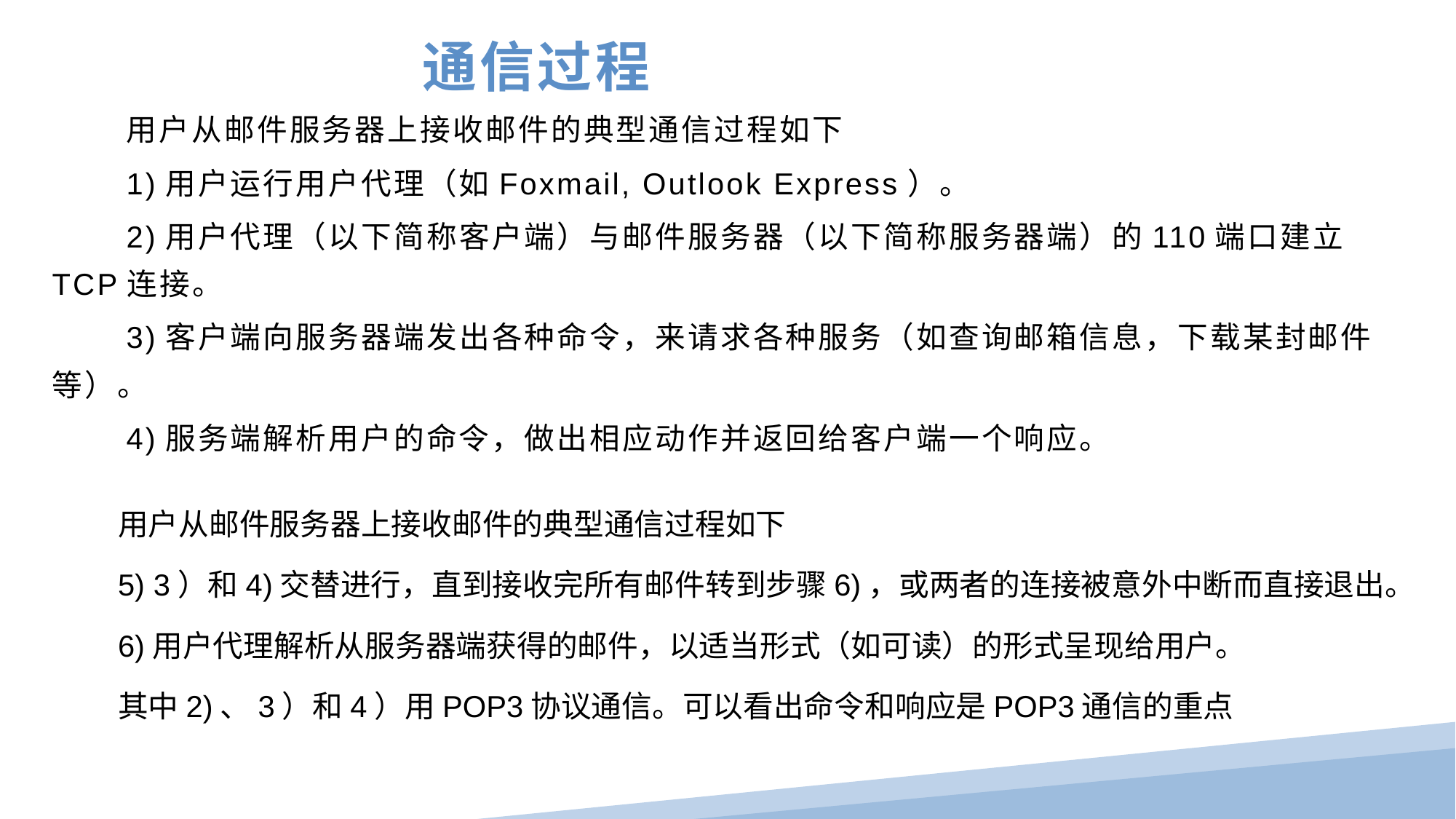

通信过程
用户从邮件服务器上接收邮件的典型通信过程如下
1)用户运行用户代理（如Foxmail, Outlook Express）。
2)用户代理（以下简称客户端）与邮件服务器（以下简称服务器端）的110端口建立TCP连接。
3)客户端向服务器端发出各种命令，来请求各种服务（如查询邮箱信息，下载某封邮件等）。
4)服务端解析用户的命令，做出相应动作并返回给客户端一个响应。

用户从邮件服务器上接收邮件的典型通信过程如下
5) 3）和4)交替进行，直到接收完所有邮件转到步骤6)，或两者的连接被意外中断而直接退出。
6)用户代理解析从服务器端获得的邮件，以适当形式（如可读）的形式呈现给用户。
其中2)、3）和4）用POP3协议通信。可以看出命令和响应是POP3通信的重点